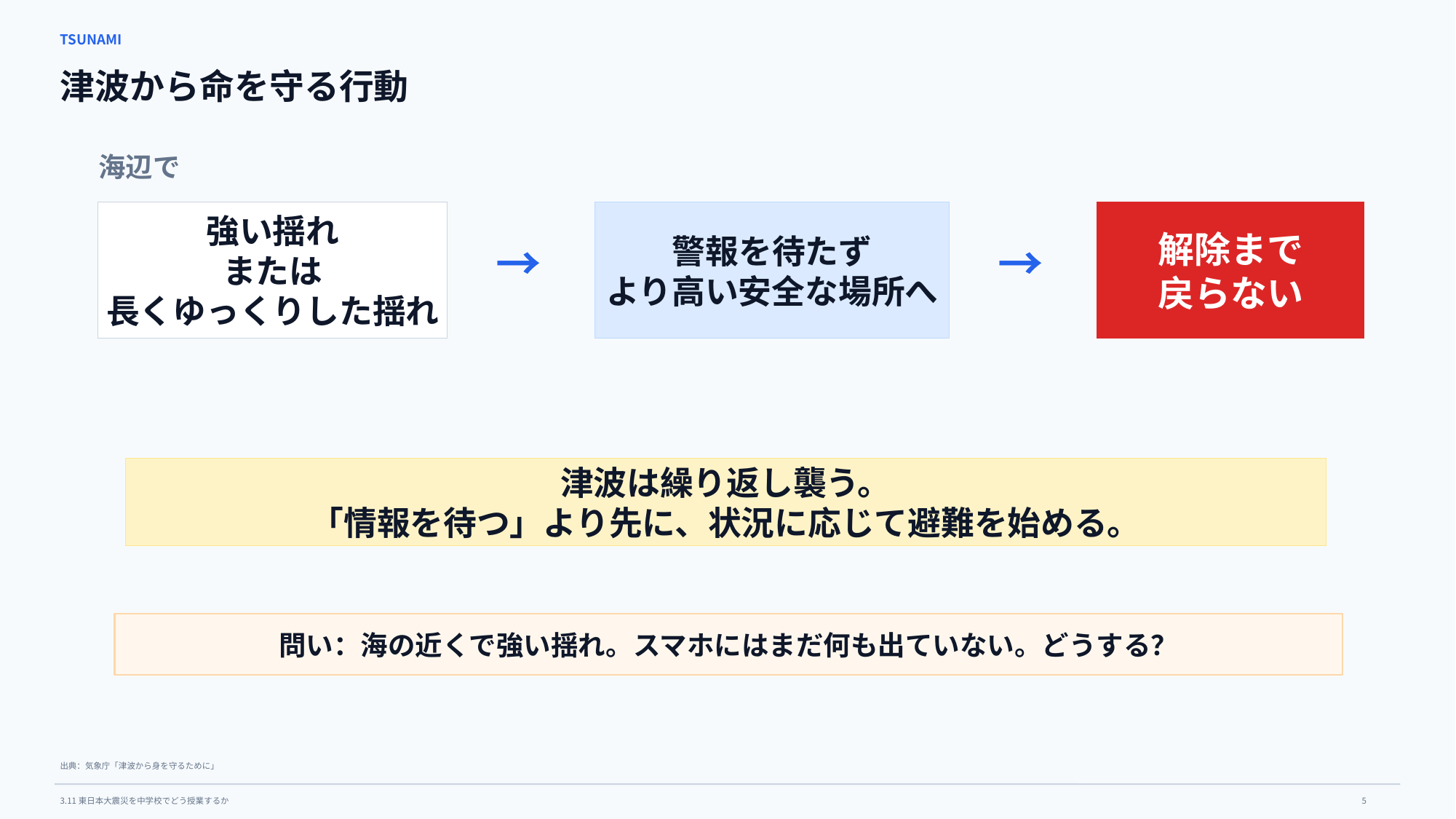

TSUNAMI
津波から命を守る行動
海辺で
強い揺れ
または
長くゆっくりした揺れ
警報を待たず
より高い安全な場所へ
解除まで
戻らない
→
→
津波は繰り返し襲う。
「情報を待つ」より先に、状況に応じて避難を始める。
問い：海の近くで強い揺れ。スマホにはまだ何も出ていない。どうする？
出典：気象庁「津波から身を守るために」
5